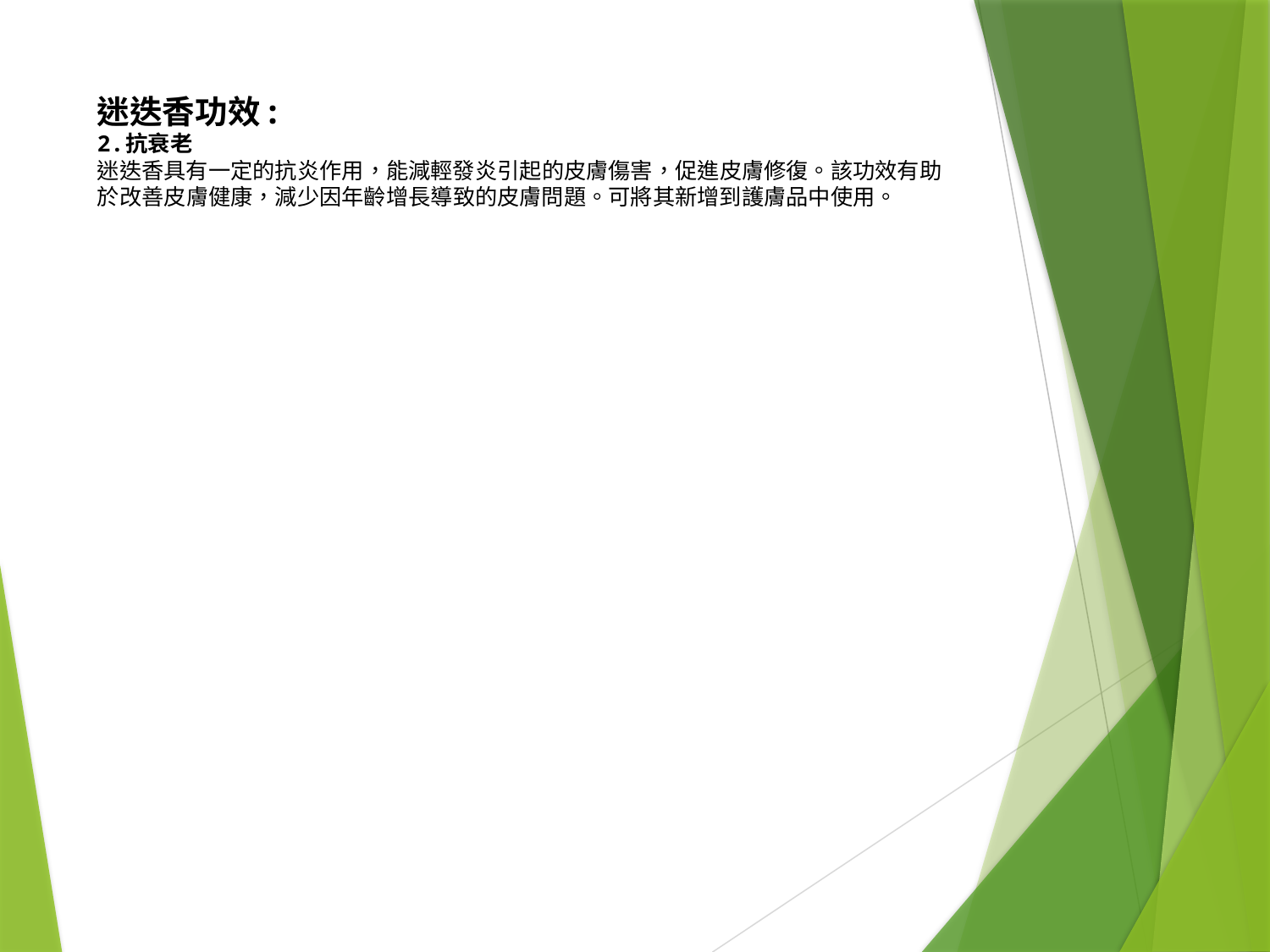

# 迷迭香功效: 2.抗衰老 迷迭香具有一定的抗炎作用，能減輕發炎引起的皮膚傷害，促進皮膚修復。該功效有助於改善皮膚健康，減少因年齡增長導致的皮膚問題。可將其新增到護膚品中使用。